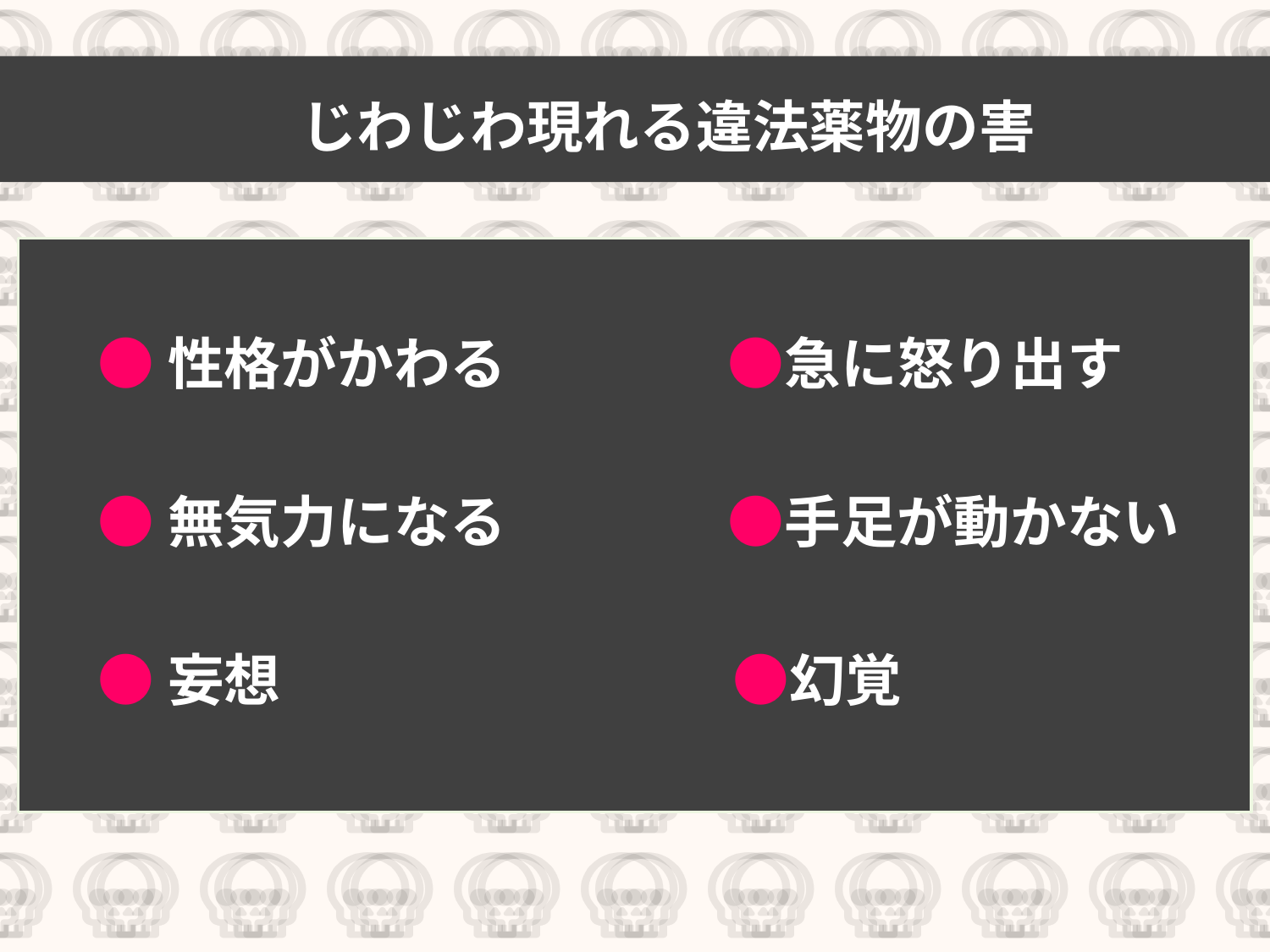

じわじわ現れる違法薬物の害

●性格がかわる　　    　●急に怒り出す

●無気力になる　    　　●手足が動かない

●妄想　　　　　　　　●幻覚